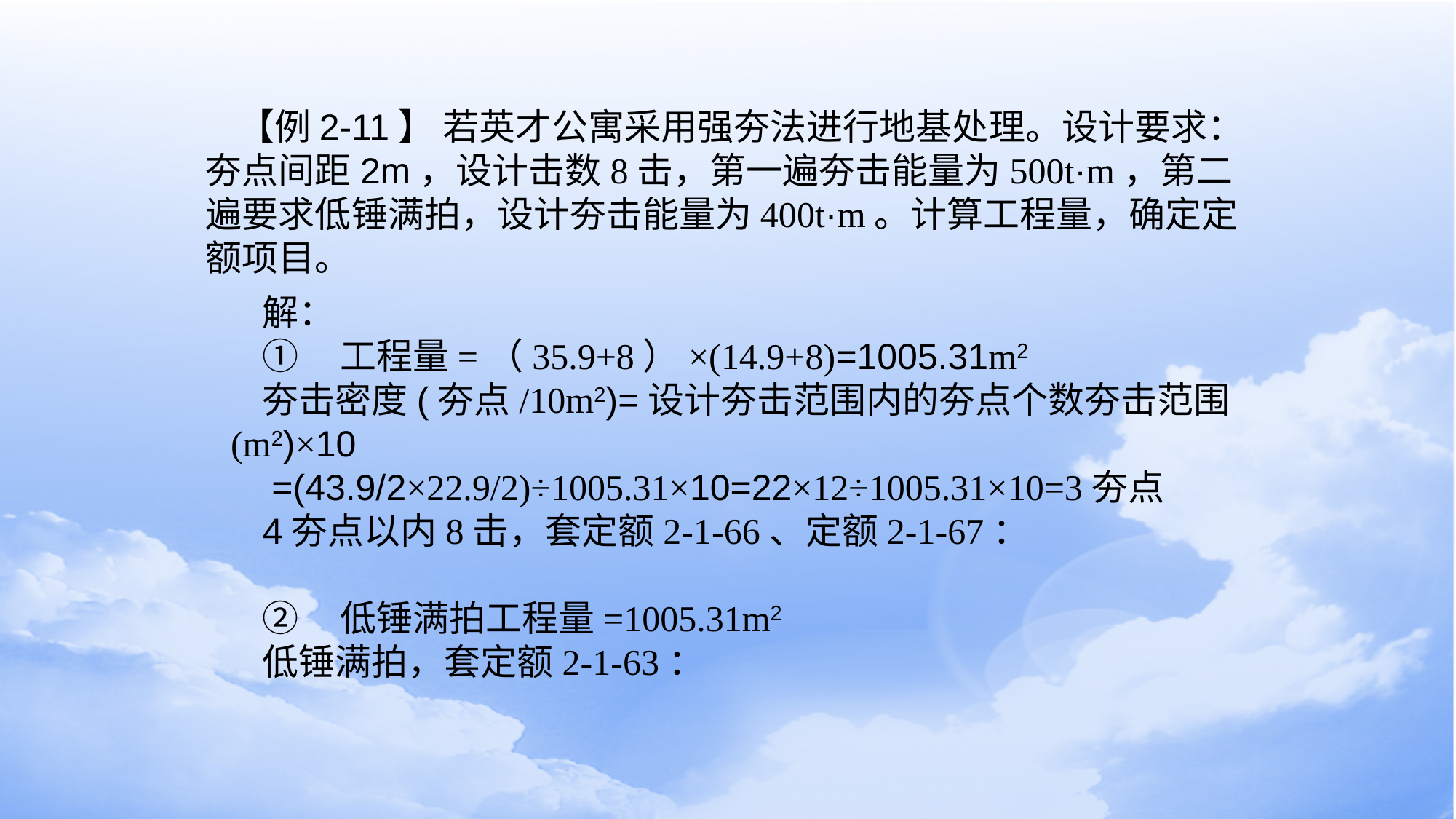

【例2-11】 若英才公寓采用强夯法进行地基处理。设计要求：夯点间距2m，设计击数8击，第一遍夯击能量为500t·m，第二遍要求低锤满拍，设计夯击能量为400t·m。计算工程量，确定定额项目。
解：
①	工程量=（35.9+8）×(14.9+8)=1005.31m2
夯击密度(夯点/10m2)=设计夯击范围内的夯点个数夯击范围(m2)×10
 =(43.9/2×22.9/2)÷1005.31×10=22×12÷1005.31×10=3夯点
4夯点以内8击，套定额2-1-66、定额2-1-67：

②	低锤满拍工程量=1005.31m2
低锤满拍，套定额2-1-63：